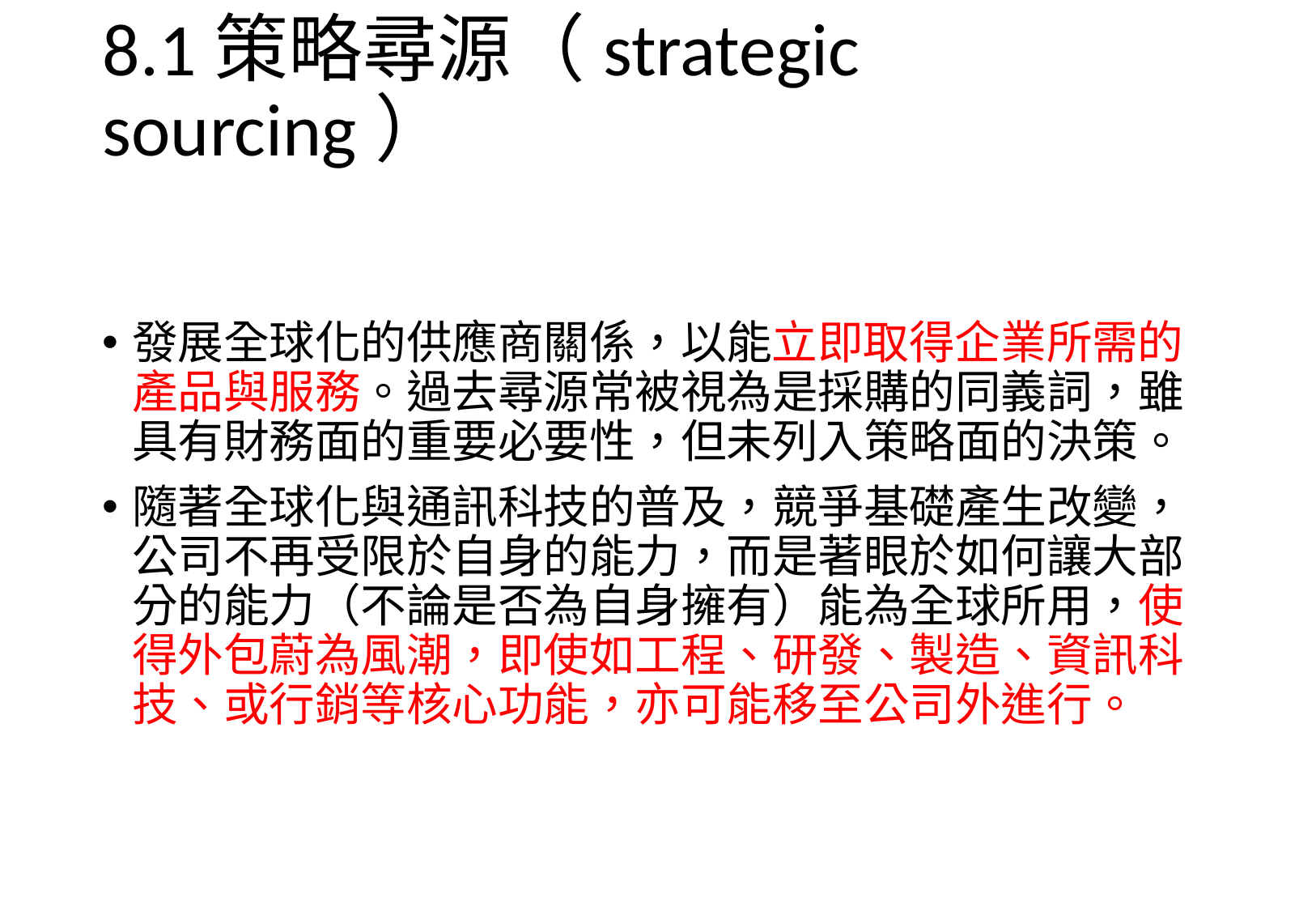

# 8.1策略尋源（strategic sourcing）

發展全球化的供應商關係，以能立即取得企業所需的產品與服務。過去尋源常被視為是採購的同義詞，雖具有財務面的重要必要性，但未列入策略面的決策。
隨著全球化與通訊科技的普及，競爭基礎產生改變，公司不再受限於自身的能力，而是著眼於如何讓大部分的能力（不論是否為自身擁有）能為全球所用，使得外包蔚為風潮，即使如工程、研發、製造、資訊科技、或行銷等核心功能，亦可能移至公司外進行。